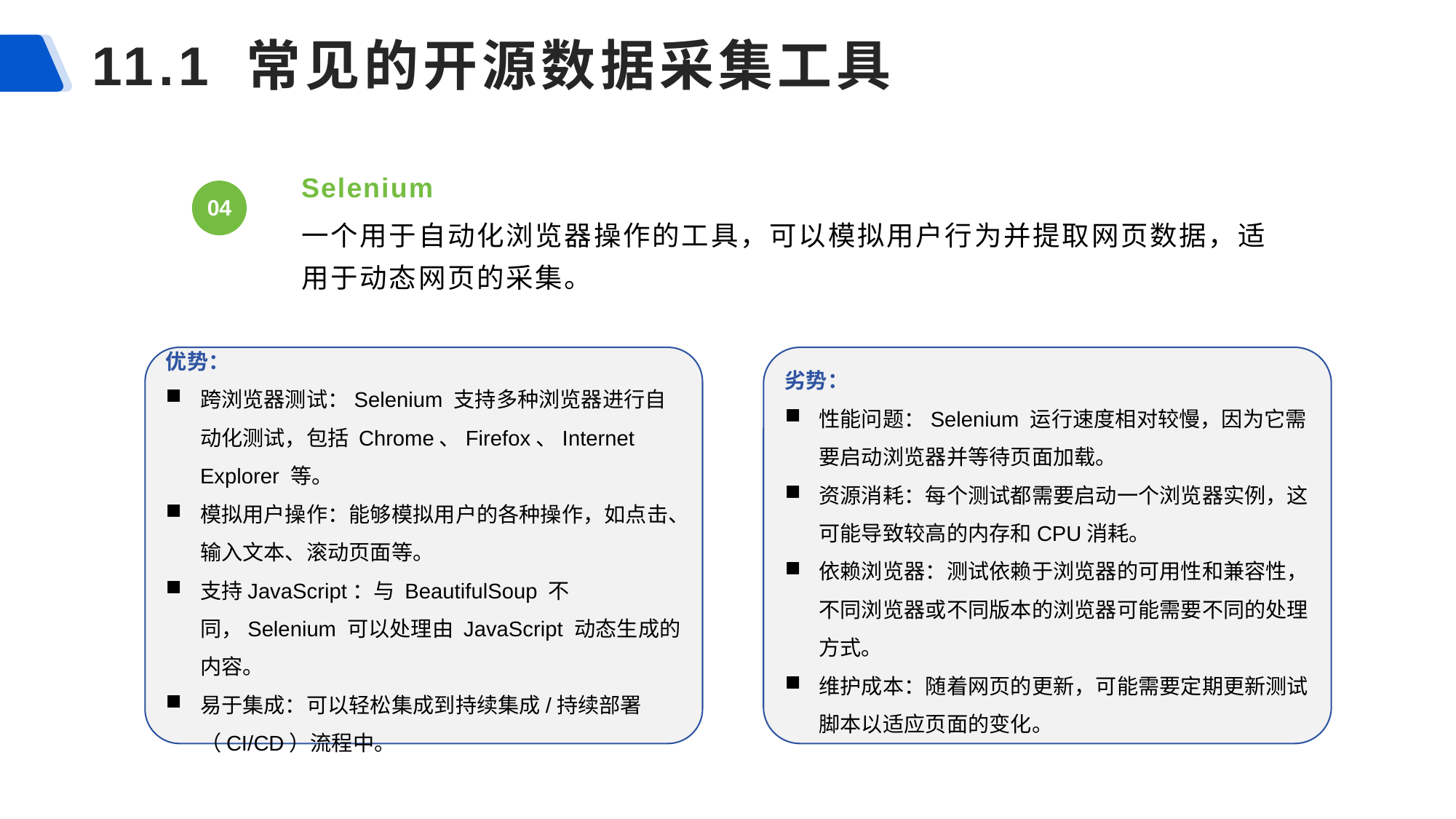

# 11.1 常见的开源数据采集工具
Selenium

04
一个用于自动化浏览器操作的工具，可以模拟用户行为并提取网页数据，适用于动态网页的采集。
优势：
跨浏览器测试：Selenium 支持多种浏览器进行自动化测试，包括 Chrome、Firefox、Internet Explorer 等。
模拟用户操作：能够模拟用户的各种操作，如点击、输入文本、滚动页面等。
支持JavaScript：与 BeautifulSoup 不同，Selenium 可以处理由 JavaScript 动态生成的内容。
易于集成：可以轻松集成到持续集成/持续部署（CI/CD）流程中。
劣势：
性能问题：Selenium 运行速度相对较慢，因为它需要启动浏览器并等待页面加载。
资源消耗：每个测试都需要启动一个浏览器实例，这可能导致较高的内存和CPU消耗。
依赖浏览器：测试依赖于浏览器的可用性和兼容性，不同浏览器或不同版本的浏览器可能需要不同的处理方式。
维护成本：随着网页的更新，可能需要定期更新测试脚本以适应页面的变化。